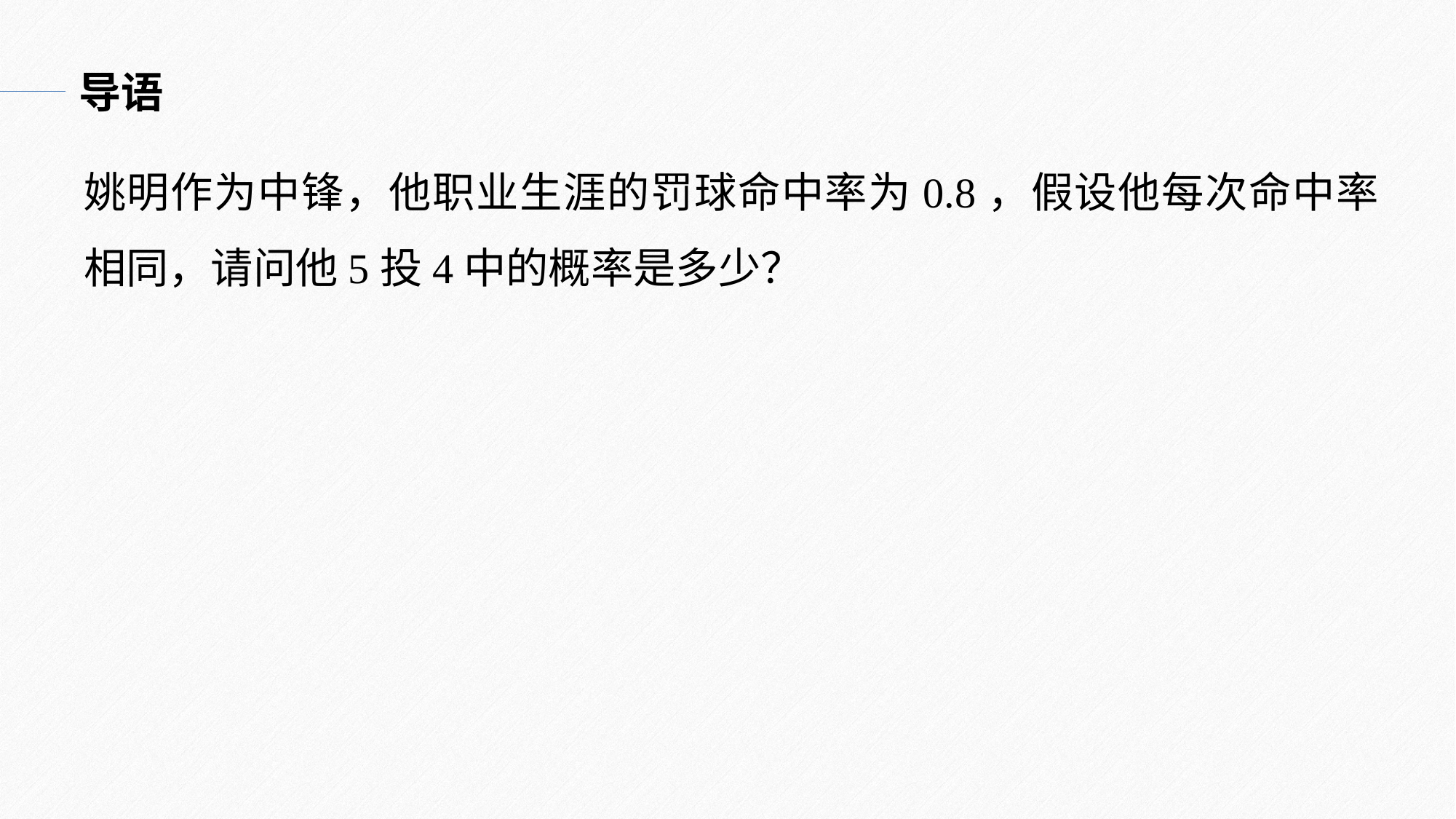

导语
姚明作为中锋，他职业生涯的罚球命中率为0.8，假设他每次命中率相同，请问他5投4中的概率是多少？